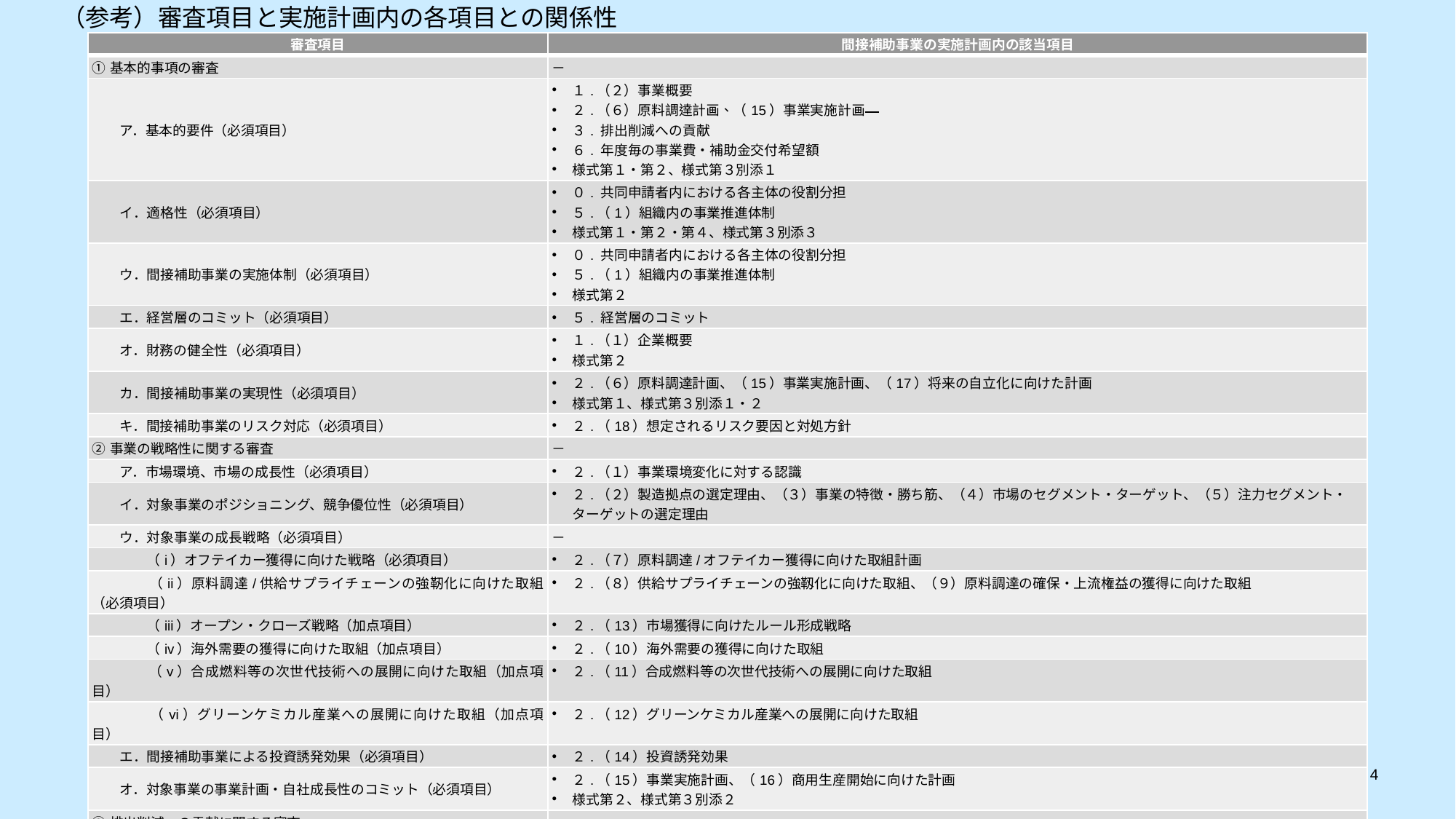

（参考）審査項目と実施計画内の各項目との関係性
| 審査項目 | 間接補助事業の実施計画内の該当項目 |
| --- | --- |
| ①基本的事項の審査 | － |
| ア．基本的要件（必須項目） | １.（２）事業概要 ２.（６）原料調達計画、（15）事業実施計画　　 ３. 排出削減への貢献 ６. 年度毎の事業費・補助金交付希望額 様式第１・第２、様式第３別添１ |
| イ．適格性（必須項目） | ０. 共同申請者内における各主体の役割分担 ５.（1）組織内の事業推進体制 様式第１・第２・第４、様式第３別添３ |
| ウ．間接補助事業の実施体制（必須項目） | ０. 共同申請者内における各主体の役割分担 ５.（1）組織内の事業推進体制 様式第２ |
| エ．経営層のコミット（必須項目） | ５. 経営層のコミット |
| オ．財務の健全性（必須項目） | １.（１）企業概要 様式第２ |
| カ．間接補助事業の実現性（必須項目） | ２.（６）原料調達計画、（15）事業実施計画、（17）将来の自立化に向けた計画 様式第１、様式第３別添１・２ |
| キ．間接補助事業のリスク対応（必須項目） | ２.（18）想定されるリスク要因と対処方針 |
| ②事業の戦略性に関する審査 | － |
| ア．市場環境、市場の成長性（必須項目） | ２.（１）事業環境変化に対する認識 |
| イ．対象事業のポジショニング、競争優位性（必須項目） | ２.（２）製造拠点の選定理由、（３）事業の特徴・勝ち筋、（４）市場のセグメント・ターゲット、（５）注力セグメント・ターゲットの選定理由 |
| ウ．対象事業の成長戦略（必須項目） | － |
| （i）オフテイカー獲得に向けた戦略（必須項目） | ２.（７）原料調達/オフテイカー獲得に向けた取組計画 |
| （ii）原料調達/供給サプライチェーンの強靭化に向けた取組（必須項目） | ２.（８）供給サプライチェーンの強靱化に向けた取組、（９）原料調達の確保・上流権益の獲得に向けた取組 |
| （iii）オープン・クローズ戦略（加点項目） | ２.（13）市場獲得に向けたルール形成戦略 |
| （iv）海外需要の獲得に向けた取組（加点項目） | ２.（10）海外需要の獲得に向けた取組 |
| （v）合成燃料等の次世代技術への展開に向けた取組（加点項目） | ２.（11）合成燃料等の次世代技術への展開に向けた取組 |
| （vi）グリーンケミカル産業への展開に向けた取組（加点項目） | ２.（12）グリーンケミカル産業への展開に向けた取組 |
| エ．間接補助事業による投資誘発効果（必須項目） | ２.（14）投資誘発効果 |
| オ．対象事業の事業計画・自社成長性のコミット（必須項目） | ２.（15）事業実施計画、（16）商用生産開始に向けた計画​　 様式第２、様式第３別添２ |
| ③排出削減への貢献に関する審査 | － |
| ア．間接補助事業による温室効果ガス排出削減効果（必須項目） | ３. 排出削減への貢献 |
| ④民間企業のみでは投資判断が真に困難な事業であることに関する審査 | － |
| ア．経済的基準（必須項目） | ４.（１）経済的基準 |
| イ．技術的基準（必須項目） | ４.（２）技術的基準 |
| ウ．その他定性的基準（必須項目） | ４.（３）その他定性的基準 |
| ⑤人材確保に向けた取組に関する審査 | － |
| ア．人材確保に向けた取組（必須項目） | 様式第３別添４ |
| イ．従業員の賃金引上げ計画の表明（加点項目） | 様式第３別添４ |
| ウ．ワーク・ライフ・バランス等の推進（加点項目） | 様式第３別添５ |